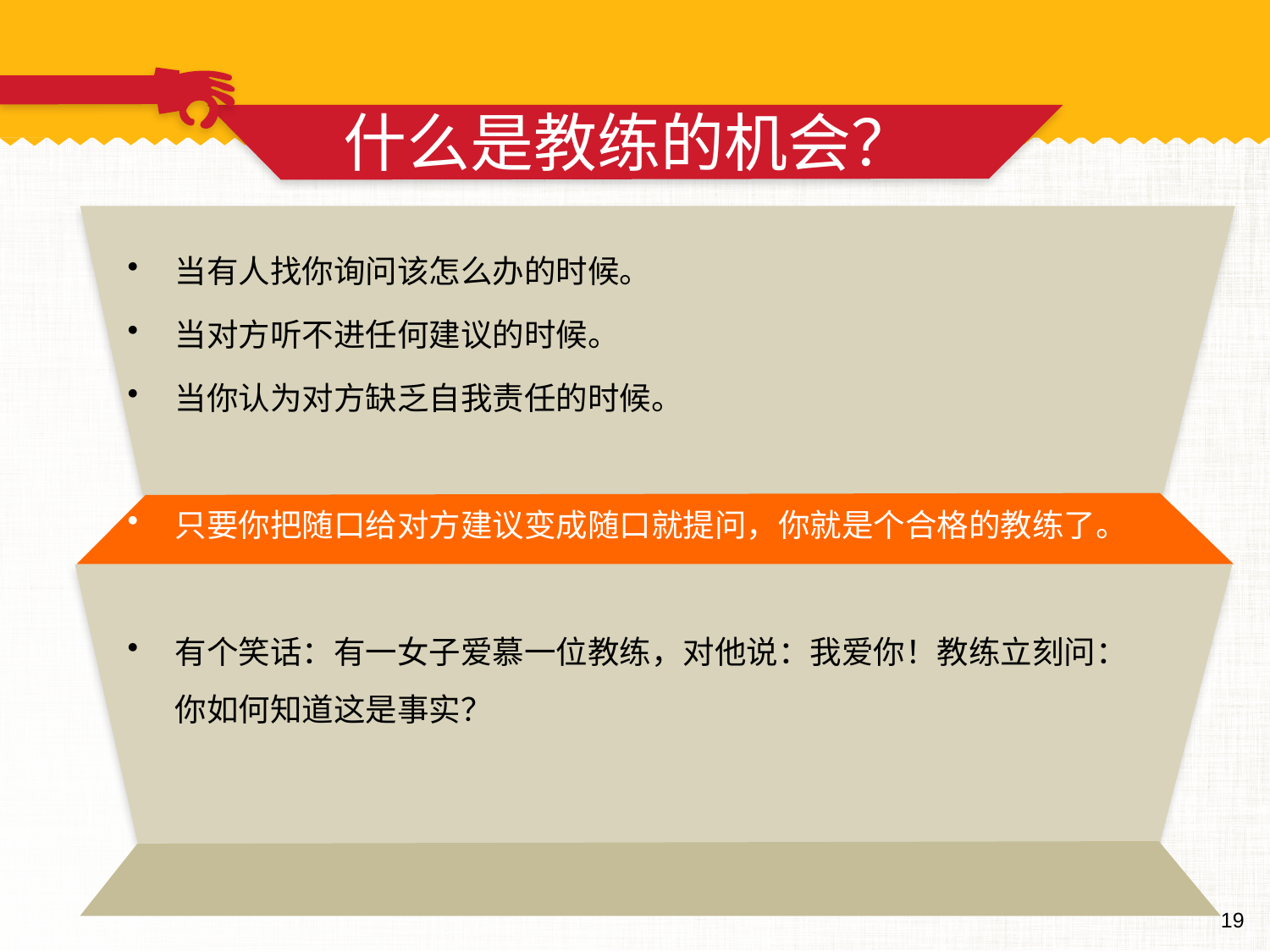

# 什么是教练的机会？

当有人找你询问该怎么办的时候。
当对方听不进任何建议的时候。
当你认为对方缺乏自我责任的时候。

只要你把随口给对方建议变成随口就提问，你就是个合格的教练了。

有个笑话：有一女子爱慕一位教练，对他说：我爱你！教练立刻问：你如何知道这是事实？